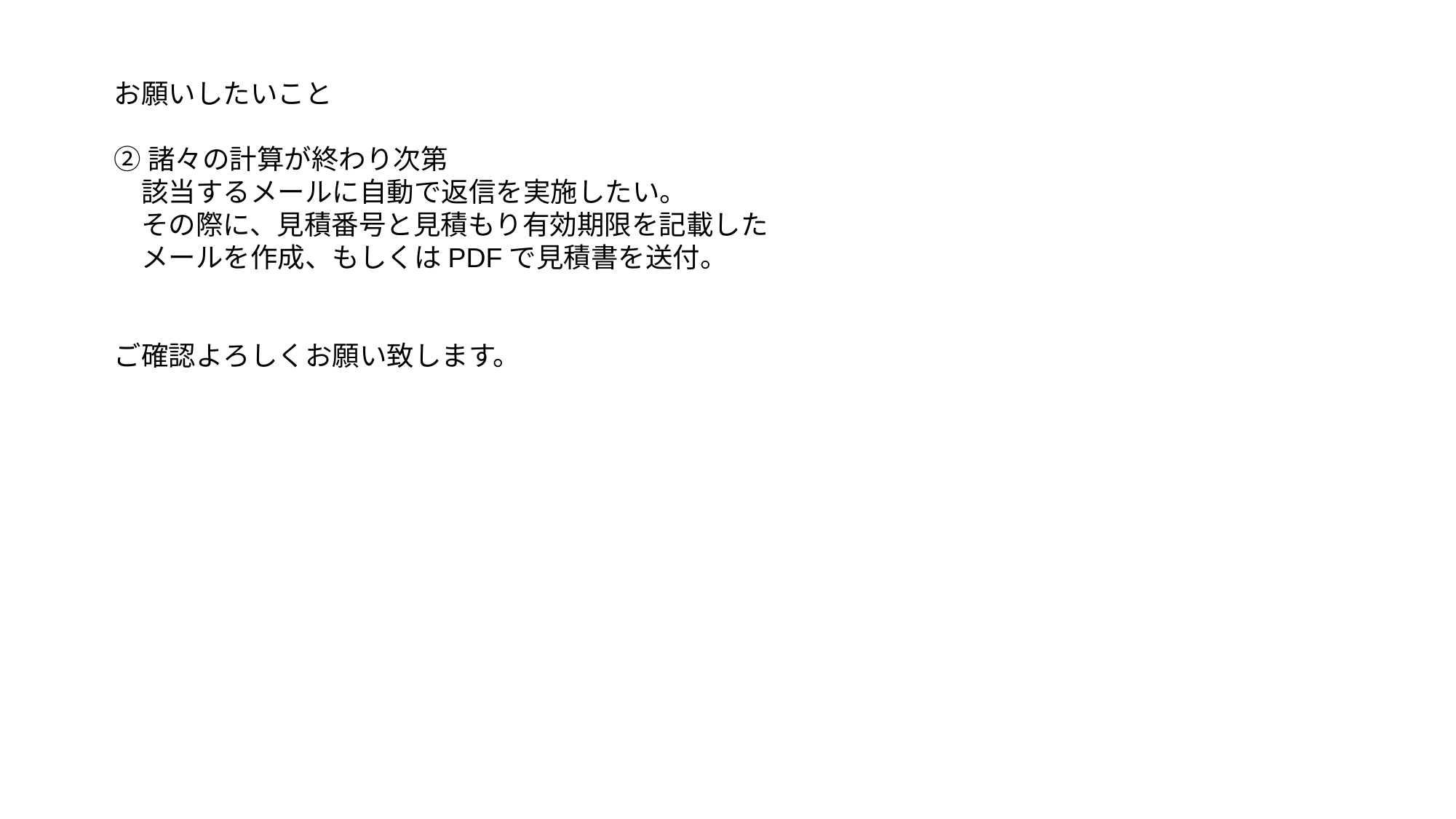

お願いしたいこと

②諸々の計算が終わり次第
　該当するメールに自動で返信を実施したい。
　その際に、見積番号と見積もり有効期限を記載した
　メールを作成、もしくはPDFで見積書を送付。

ご確認よろしくお願い致します。